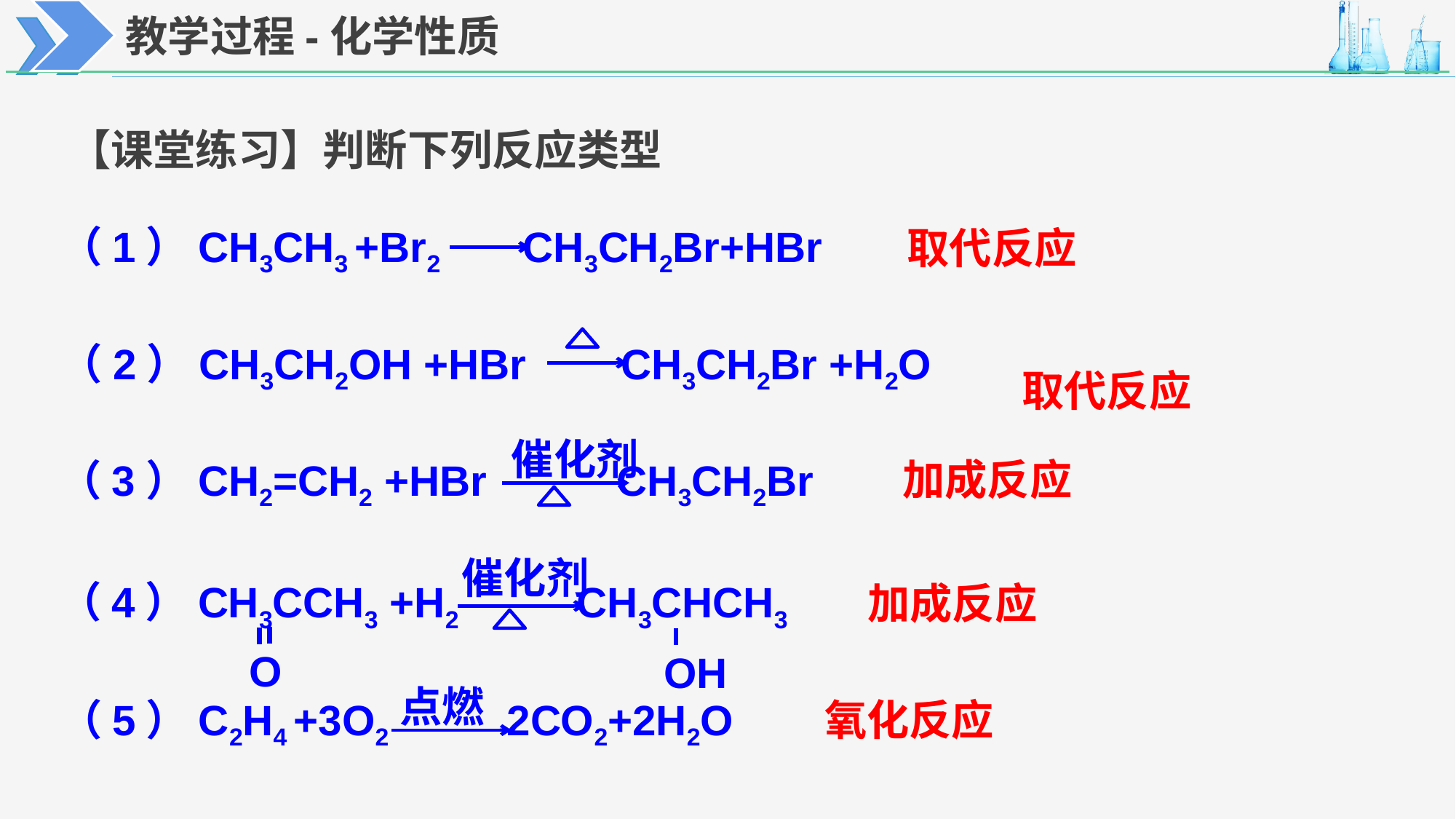

教学过程-化学性质
【课堂练习】判断下列反应类型
（1）CH3CH3 +Br2       CH3CH2Br+HBr
取代反应

（2）CH3CH2OH +HBr        CH3CH2Br +H2O
取代反应
 催化剂
加成反应
（3）CH2=CH2 +HBr           CH3CH2Br

 催化剂
（4）CH3CCH3 +H2          CH3CHCH3
加成反应

O
OH
点燃
（5）C2H4 +3O2          2CO2+2H2O
氧化反应